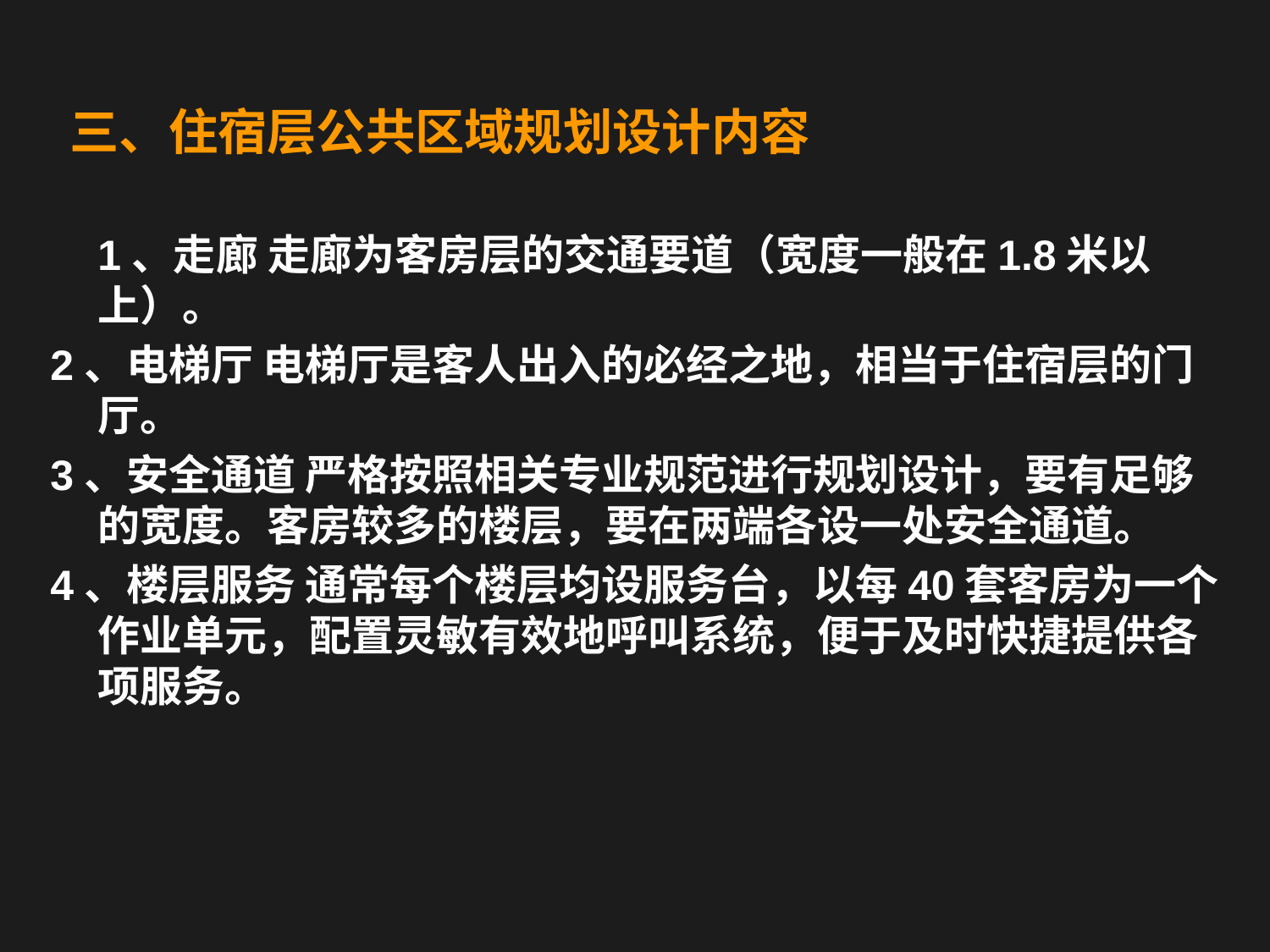

三、住宿层公共区域规划设计内容

    1、走廊 走廊为客房层的交通要道（宽度一般在1.8米以上）。
2、电梯厅 电梯厅是客人出入的必经之地，相当于住宿层的门厅。
3、安全通道 严格按照相关专业规范进行规划设计，要有足够的宽度。客房较多的楼层，要在两端各设一处安全通道。
4、楼层服务 通常每个楼层均设服务台，以每40套客房为一个作业单元，配置灵敏有效地呼叫系统，便于及时快捷提供各项服务。
233